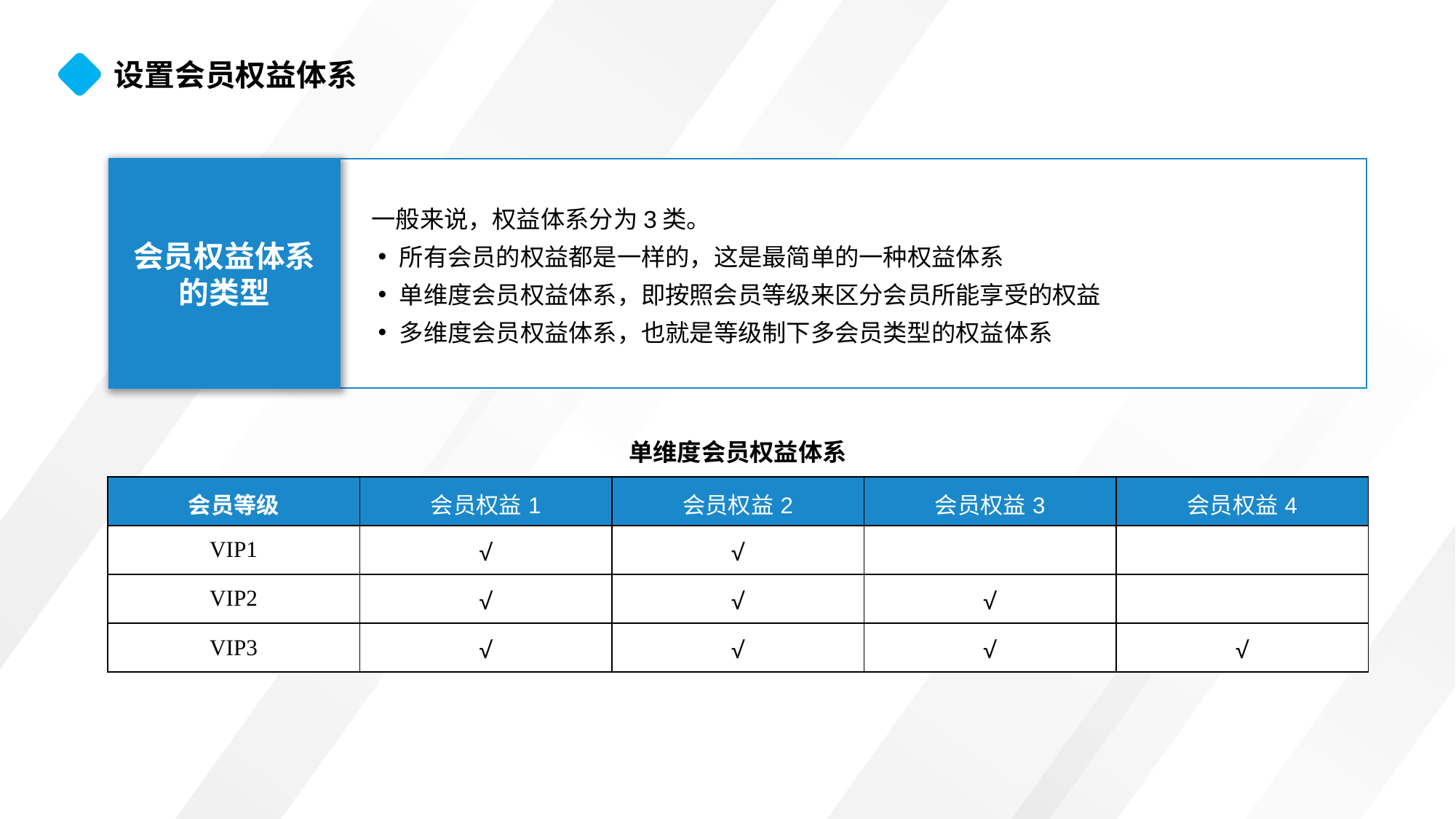

设置会员权益体系

会员权益体系的类型

一般来说，权益体系分为3类。
所有会员的权益都是一样的，这是最简单的一种权益体系
单维度会员权益体系，即按照会员等级来区分会员所能享受的权益
多维度会员权益体系，也就是等级制下多会员类型的权益体系
单维度会员权益体系
| 会员等级 | 会员权益1 | 会员权益2 | 会员权益3 | 会员权益4 |
| --- | --- | --- | --- | --- |
| VIP1 | √ | √ |  |  |
| VIP2 | √ | √ | √ |  |
| VIP3 | √ | √ | √ | √ |